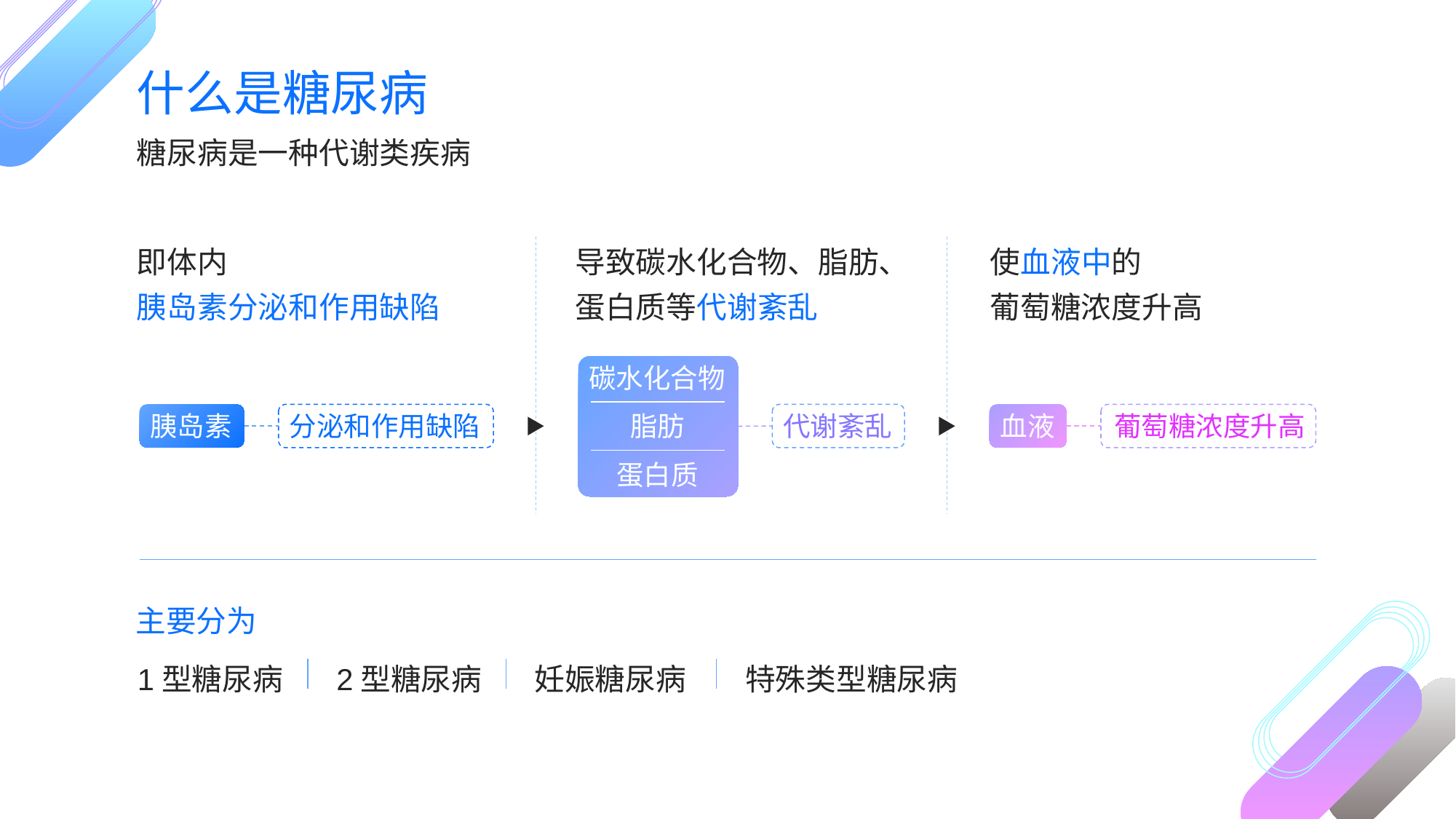

什么是糖尿病
糖尿病是一种代谢类疾病
即体内
胰岛素分泌和作用缺陷
导致碳水化合物、脂肪、蛋白质等代谢紊乱
使血液中的
葡萄糖浓度升高
碳水化合物

脂肪
蛋白质
胰岛素

分泌和作用缺陷

代谢紊乱

血液

葡萄糖浓度升高

主要分为
1型糖尿病
2型糖尿病
妊娠糖尿病
特殊类型糖尿病